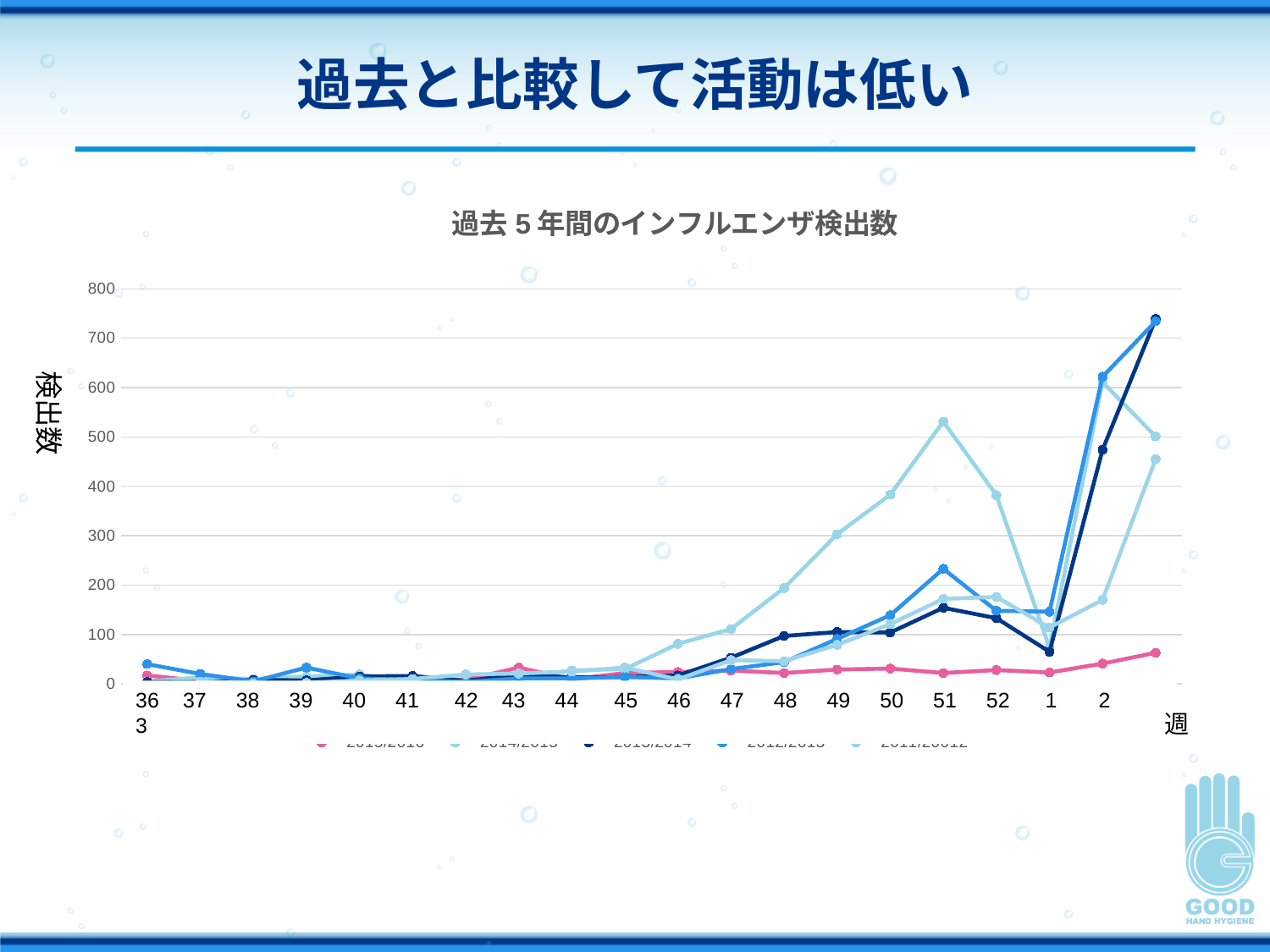

# 過去と比較して活動は低い

### Chart: 過去5年間のインフルエンザ検出数

| Category | 2015/2016 | 2014/2015 | 2013/2014 | 2012/2013 | 2011/20012 |
|---|---|---|---|---|---|
検出数
36    37     38     39     40     41      42    43     44      45     46     47     48     49     50     51     52      1       2       3
週